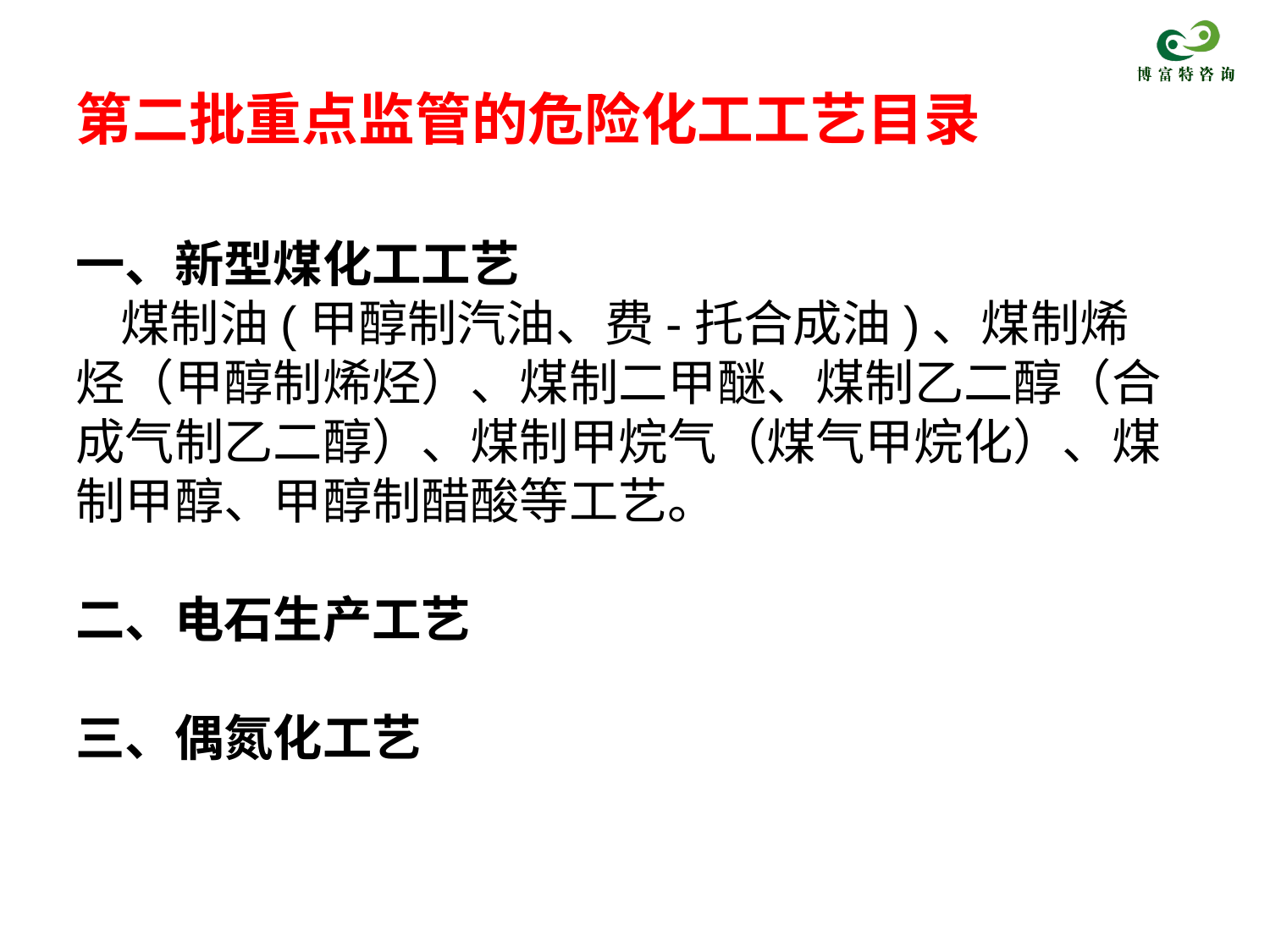

# 第二批重点监管的危险化工工艺目录

一、新型煤化工工艺
   煤制油(甲醇制汽油、费-托合成油)、煤制烯烃（甲醇制烯烃）、煤制二甲醚、煤制乙二醇（合成气制乙二醇）、煤制甲烷气（煤气甲烷化）、煤制甲醇、甲醇制醋酸等工艺。

二、电石生产工艺

三、偶氮化工艺